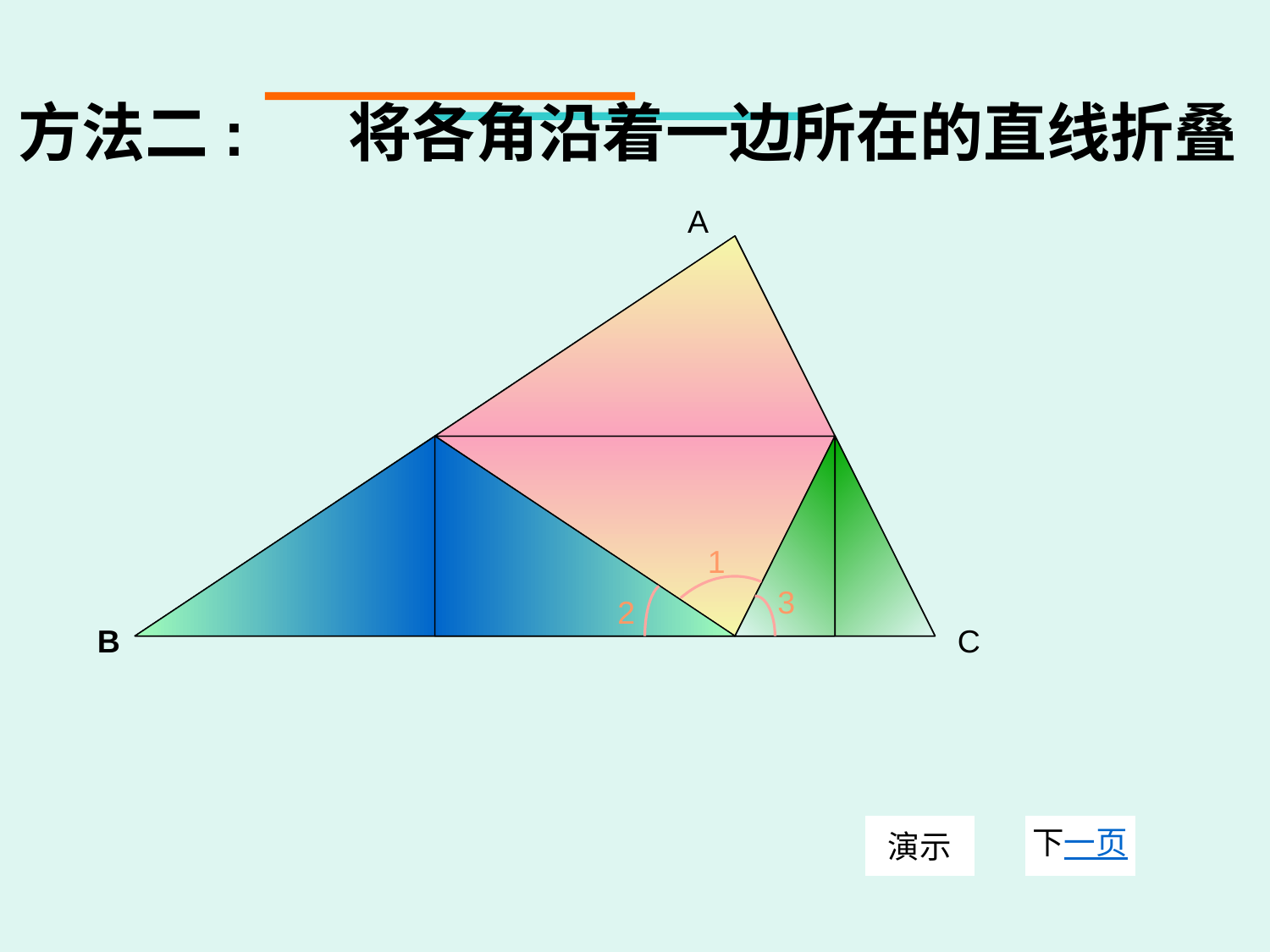

方法二:     将各角沿着一边所在的直线折叠
A

B
C

1

3

2

演示
下一页